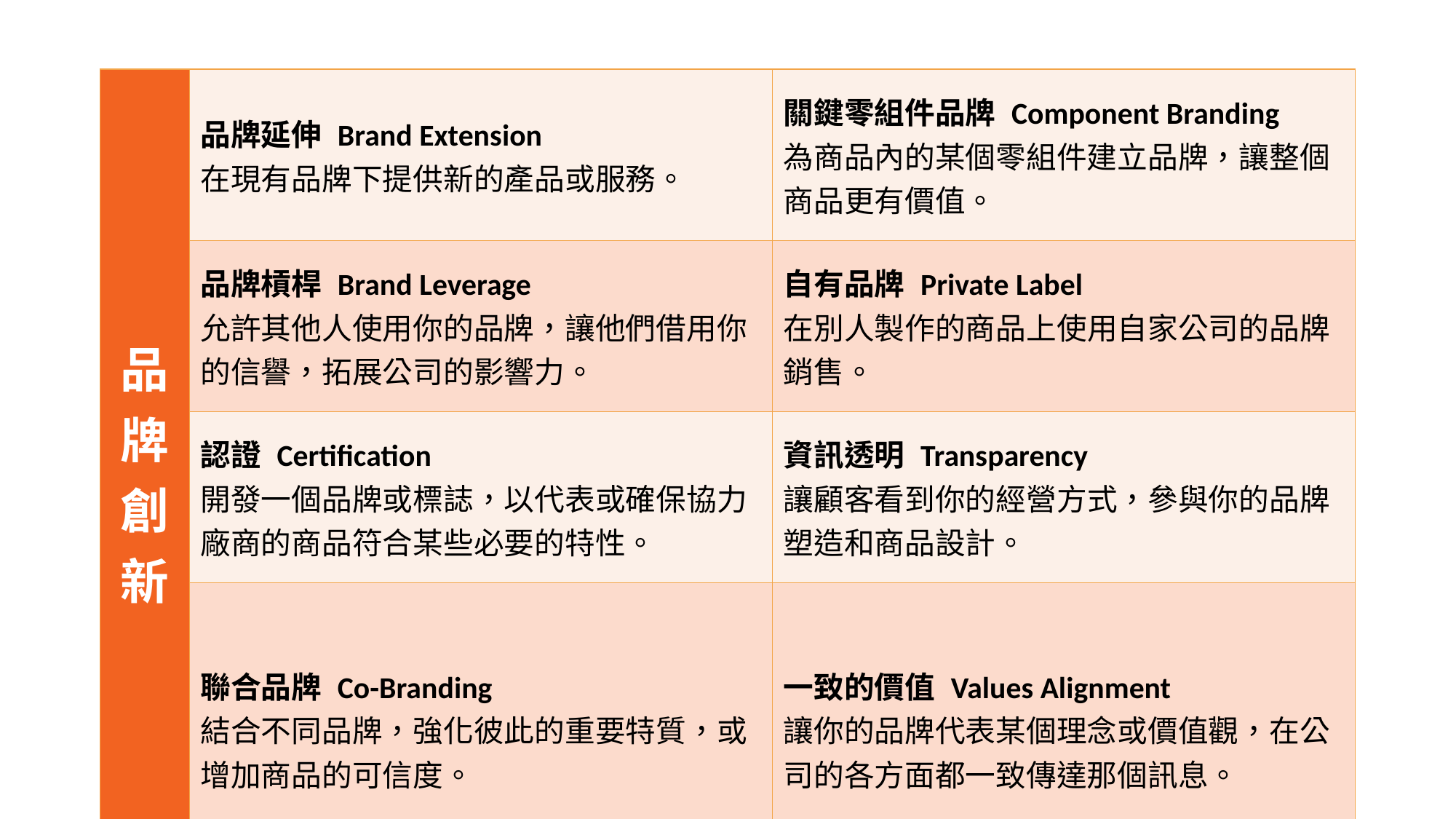

#
| 品牌創新 | 品牌延伸 Brand Extension 在現有品牌下提供新的產品或服務。 | 關鍵零組件品牌 Component Branding 為商品內的某個零組件建立品牌，讓整個商品更有價值。 |
| --- | --- | --- |
|  | 品牌槓桿 Brand Leverage 允許其他人使用你的品牌，讓他們借用你的信譽，拓展公司的影響力。 | 自有品牌 Private Label 在別人製作的商品上使用自家公司的品牌銷售。 |
|  | 認證 Certification 開發一個品牌或標誌，以代表或確保協力廠商的商品符合某些必要的特性。 | 資訊透明 Transparency 讓顧客看到你的經營方式，參與你的品牌塑造和商品設計。 |
|  | 聯合品牌 Co-Branding 結合不同品牌，強化彼此的重要特質，或增加商品的可信度。 | 一致的價值 Values Alignment 讓你的品牌代表某個理念或價值觀，在公司的各方面都一致傳達那個訊息。 |